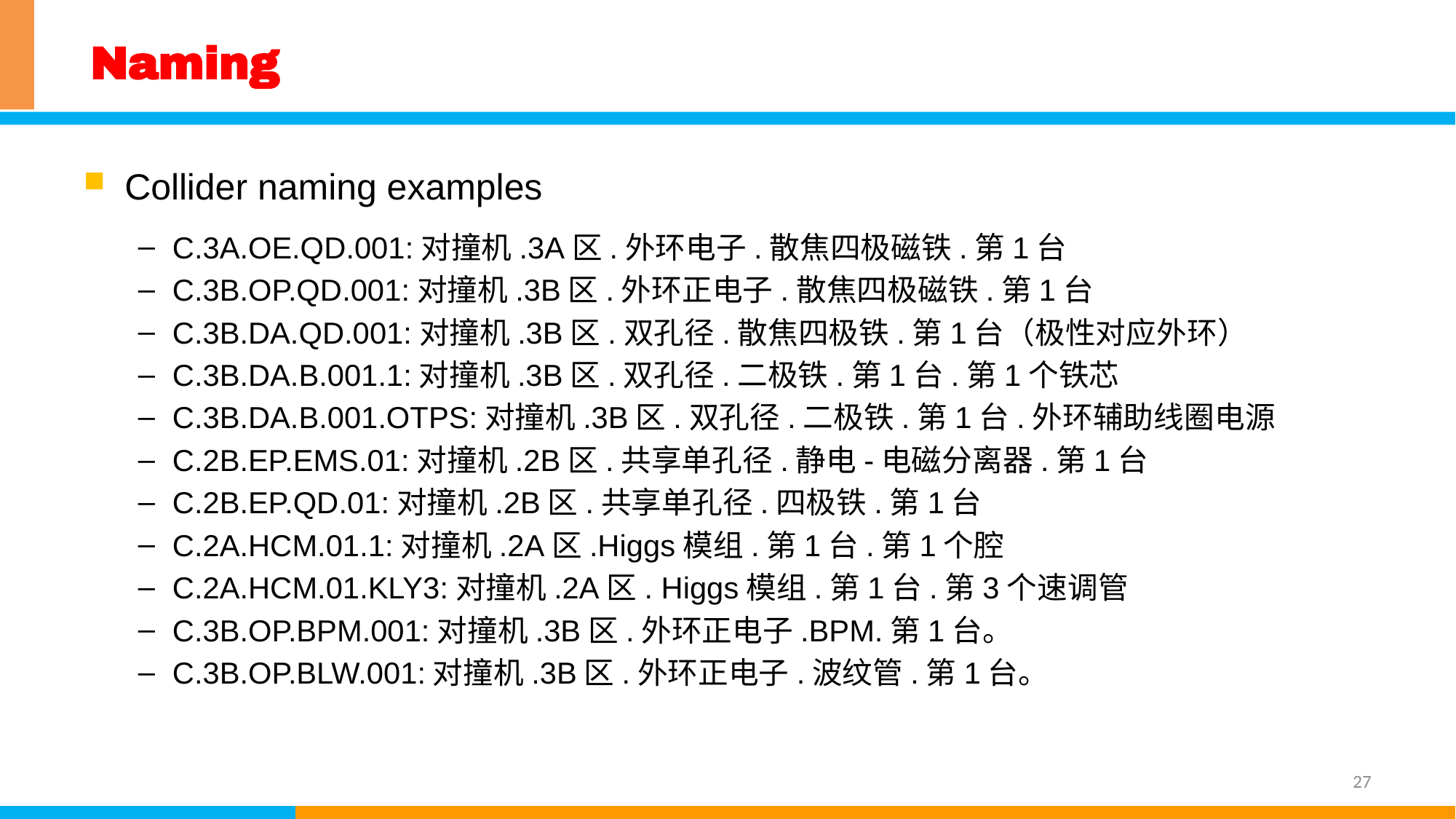

# Naming
Collider naming examples
C.3A.OE.QD.001:对撞机.3A区.外环电子.散焦四极磁铁.第1台
C.3B.OP.QD.001:对撞机.3B区.外环正电子.散焦四极磁铁.第1台
C.3B.DA.QD.001:对撞机.3B区.双孔径.散焦四极铁.第1台（极性对应外环）
C.3B.DA.B.001.1:对撞机.3B区.双孔径.二极铁.第1台.第1个铁芯
C.3B.DA.B.001.OTPS:对撞机.3B区.双孔径.二极铁.第1台.外环辅助线圈电源
C.2B.EP.EMS.01:对撞机.2B区.共享单孔径.静电-电磁分离器.第1台
C.2B.EP.QD.01:对撞机.2B区.共享单孔径.四极铁.第1台
C.2A.HCM.01.1:对撞机.2A区.Higgs模组.第1台.第1个腔
C.2A.HCM.01.KLY3:对撞机.2A区. Higgs模组.第1台.第3个速调管
C.3B.OP.BPM.001:对撞机.3B区.外环正电子.BPM.第1台。
C.3B.OP.BLW.001:对撞机.3B区.外环正电子.波纹管.第1台。

27